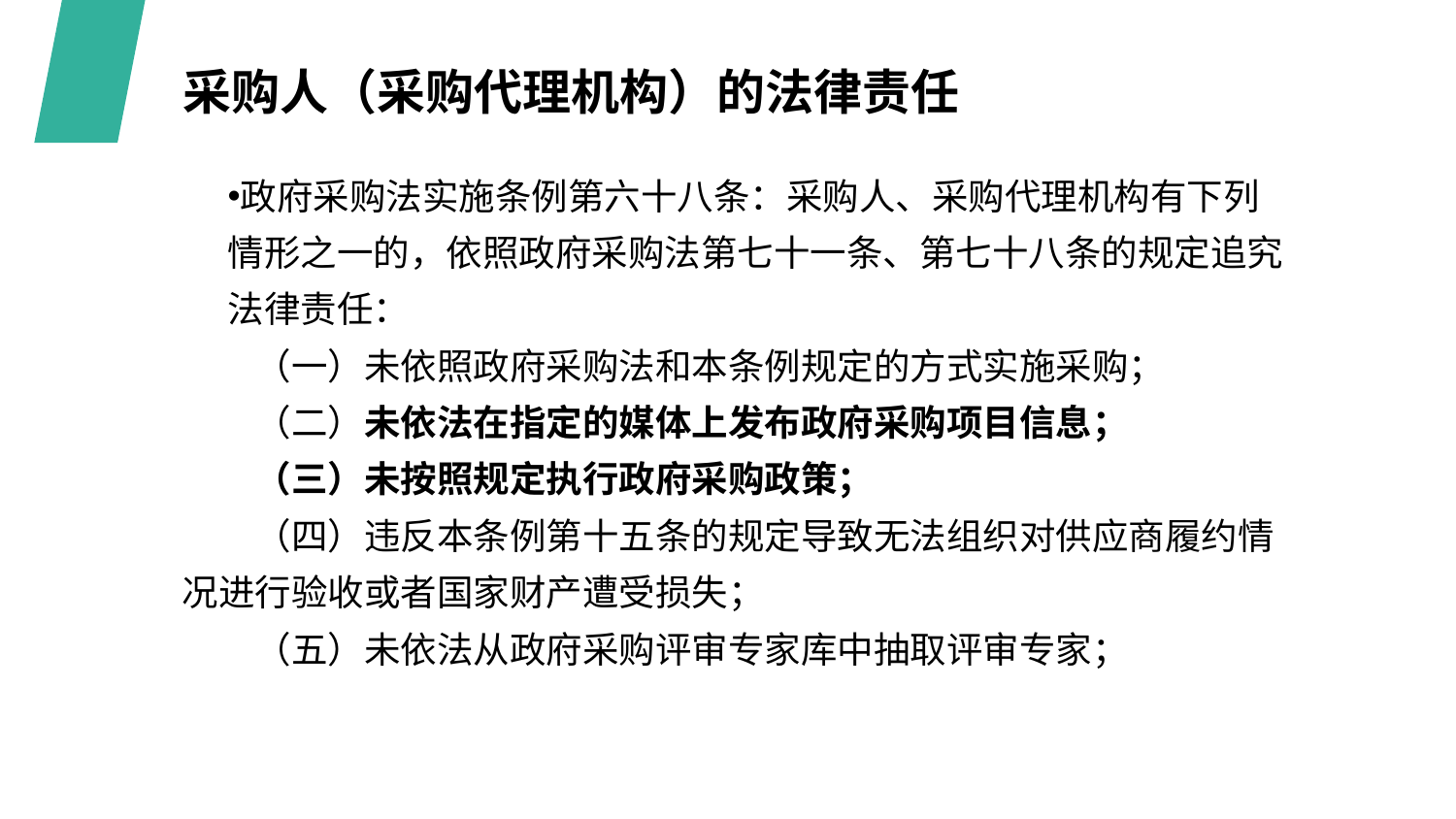

采购人（采购代理机构）的法律责任
政府采购法实施条例第六十八条：采购人、采购代理机构有下列情形之一的，依照政府采购法第七十一条、第七十八条的规定追究法律责任：
　　（一）未依照政府采购法和本条例规定的方式实施采购；
　　（二）未依法在指定的媒体上发布政府采购项目信息；
　　（三）未按照规定执行政府采购政策；
　　（四）违反本条例第十五条的规定导致无法组织对供应商履约情况进行验收或者国家财产遭受损失；
　　（五）未依法从政府采购评审专家库中抽取评审专家；